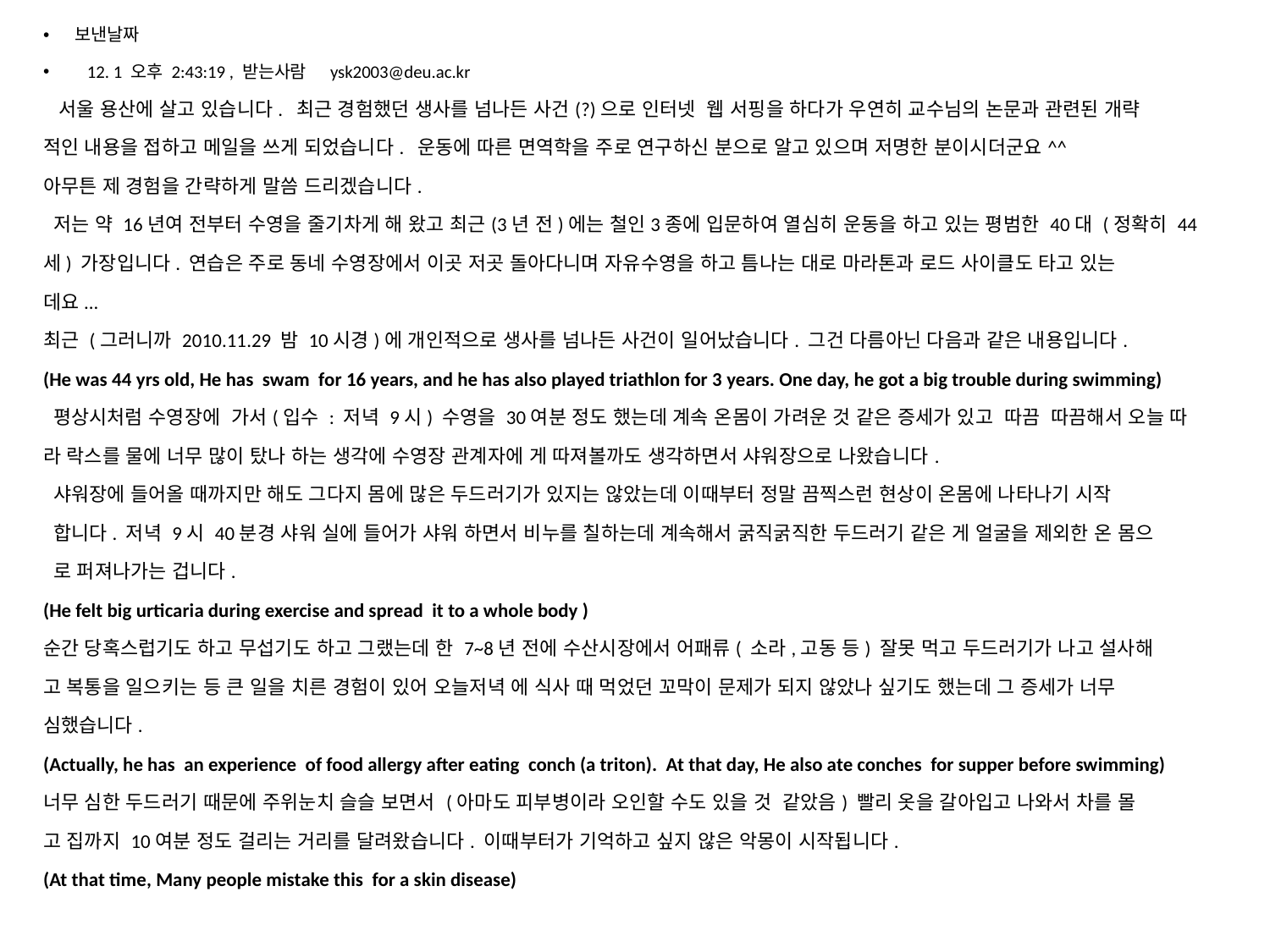

보낸날짜
   12. 1 오후 2:43:19 , 받는사람    ysk2003@deu.ac.kr
  서울 용산에 살고 있습니다.  최근 경험했던 생사를 넘나든 사건(?)으로 인터넷  웹 서핑을 하다가 우연히 교수님의 논문과 관련된 개략
적인 내용을 접하고 메일을 쓰게 되었습니다.  운동에 따른 면역학을 주로 연구하신 분으로 알고 있으며 저명한 분이시더군요^^
아무튼 제 경험을 간략하게 말씀 드리겠습니다.
 저는 약 16년여 전부터 수영을 줄기차게 해 왔고 최근(3년 전)에는 철인3종에 입문하여 열심히 운동을 하고 있는 평범한 40대 (정확히 44
세) 가장입니다. 연습은 주로 동네 수영장에서 이곳 저곳 돌아다니며 자유수영을 하고 틈나는 대로 마라톤과 로드 사이클도 타고 있는
데요...
최근 (그러니까 2010.11.29 밤 10시경)에 개인적으로 생사를 넘나든 사건이 일어났습니다. 그건 다름아닌 다음과 같은 내용입니다.
(He was 44 yrs old, He has  swam  for 16 years, and he has also played triathlon for 3 years. One day, he got a big trouble during swimming)
 평상시처럼 수영장에  가서(입수 : 저녁 9시) 수영을 30여분 정도 했는데 계속 온몸이 가려운 것 같은 증세가 있고  따끔  따끔해서 오늘 따
라 락스를 물에 너무 많이 탔나 하는 생각에 수영장 관계자에 게 따져볼까도 생각하면서 샤워장으로 나왔습니다.
 샤워장에 들어올 때까지만 해도 그다지 몸에 많은 두드러기가 있지는 않았는데 이때부터 정말 끔찍스런 현상이 온몸에 나타나기 시작
 합니다. 저녁 9시 40분경 샤워 실에 들어가 샤워 하면서 비누를 칠하는데 계속해서 굵직굵직한 두드러기 같은 게 얼굴을 제외한 온 몸으
 로 퍼져나가는 겁니다.
(He felt big urticaria during exercise and spread  it to a whole body )
순간 당혹스럽기도 하고 무섭기도 하고 그랬는데 한 7~8년 전에 수산시장에서 어패류( 소라,고동 등) 잘못 먹고 두드러기가 나고 설사해
고 복통을 일으키는 등 큰 일을 치른 경험이 있어 오늘저녁 에 식사 때 먹었던 꼬막이 문제가 되지 않았나 싶기도 했는데 그 증세가 너무
심했습니다.
(Actually, he has  an experience  of food allergy after eating  conch (a triton).  At that day, He also ate conches  for supper before swimming)
너무 심한 두드러기 때문에 주위눈치 슬슬 보면서 (아마도 피부병이라 오인할 수도 있을 것  같았음) 빨리 옷을 갈아입고 나와서 차를 몰
고 집까지 10여분 정도 걸리는 거리를 달려왔습니다. 이때부터가 기억하고 싶지 않은 악몽이 시작됩니다.
(At that time, Many people mistake this  for a skin disease)